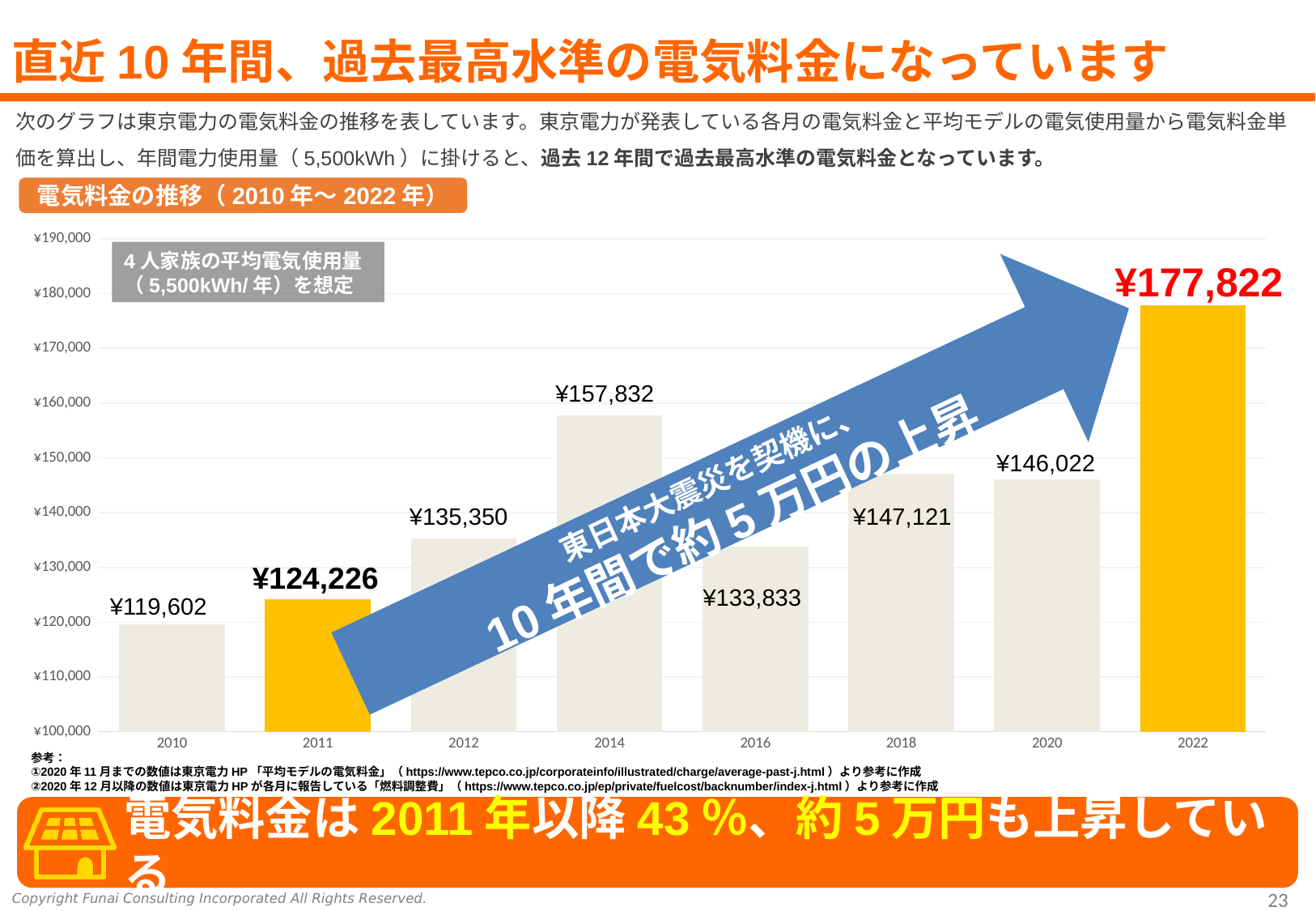

# 直近10年間、過去最高水準の電気料金になっています
次のグラフは東京電力の電気料金の推移を表しています。東京電力が発表している各月の電気料金と平均モデルの電気使用量から電気料金単価を算出し、年間電力使用量（5,500kWh）に掛けると、過去12年間で過去最高水準の電気料金となっています。
電気料金の推移（2010年～2022年）

### Chart

| Category | 年間電気代 |
|---|---|
| 2010 | 119602.0 |
| 2011 | 124226.0 |
| 2012 | 135350.0 |
| 2014 | 157832.0 |
| 2016 | 133833.0 |
| 2018 | 147121.0 |
| 2020 | 146020.0 |
| 2022 | 177822.0 |
4人家族の平均電気使用量（5,500kWh/年）を想定
¥177,822
¥157,832
東日本大震災を契機に、
10年間で約5万円の上昇
¥146,022
¥135,350
¥147,121
¥124,226
¥133,833
¥119,602
参考：
①2020年11月までの数値は東京電力HP「平均モデルの電気料金」（https://www.tepco.co.jp/corporateinfo/illustrated/charge/average-past-j.html）より参考に作成
②2020年12月以降の数値は東京電力HPが各月に報告している「燃料調整費」（https://www.tepco.co.jp/ep/private/fuelcost/backnumber/index-j.html）より参考に作成
電気料金は2011年以降43％、約5万円も上昇している